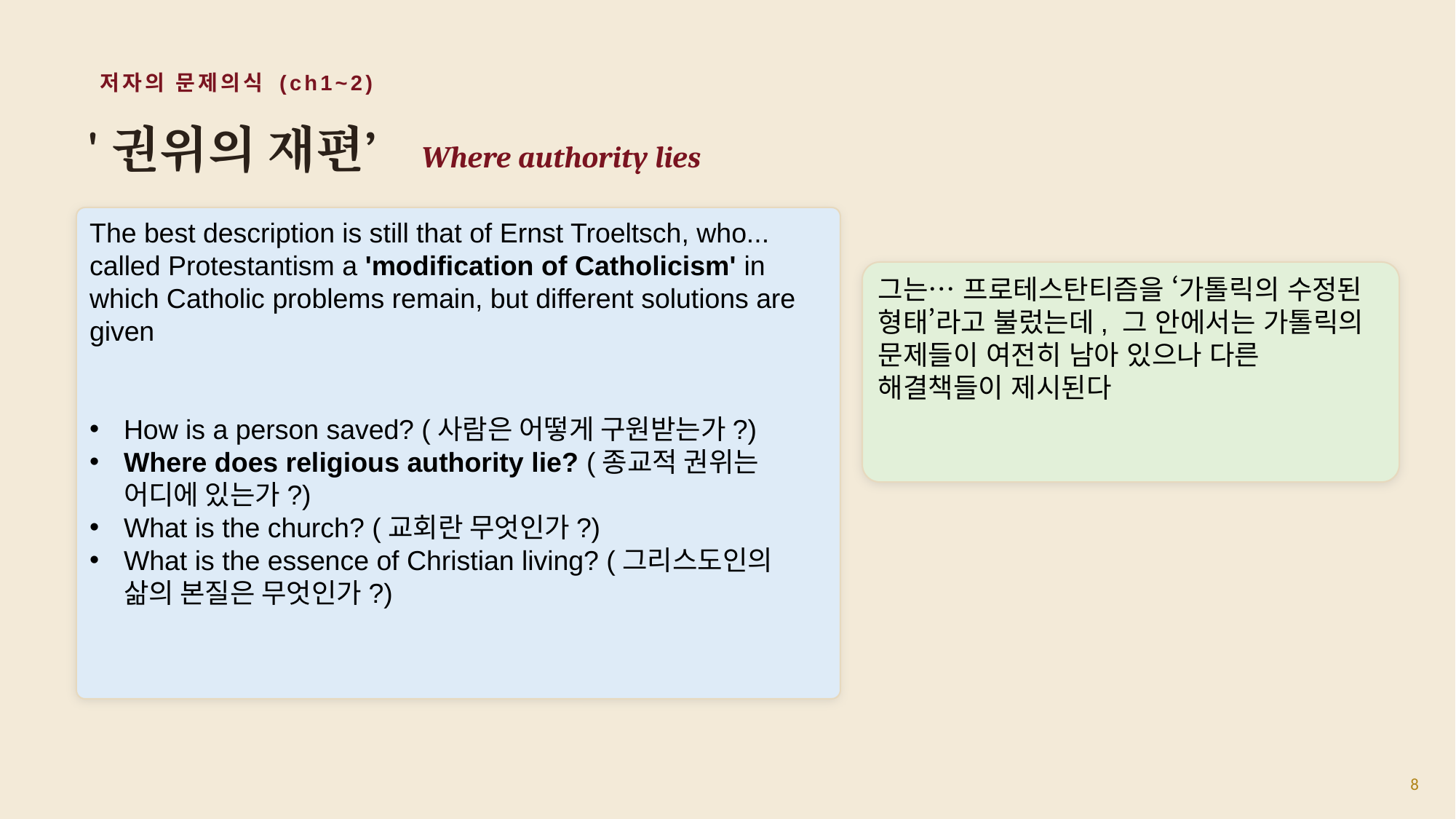

저자의 문제의식 (ch1~2)
'권위의 재편’   Where authority lies
The best description is still that of Ernst Troeltsch, who... called Protestantism a 'modification of Catholicism' in which Catholic problems remain, but different solutions are given

How is a person saved? (사람은 어떻게 구원받는가?)
Where does religious authority lie? (종교적 권위는 어디에 있는가?)
What is the church? (교회란 무엇인가?)
What is the essence of Christian living? (그리스도인의 삶의 본질은 무엇인가?)

그는… 프로테스탄티즘을 ‘가톨릭의 수정된 형태’라고 불렀는데, 그 안에서는 가톨릭의 문제들이 여전히 남아 있으나 다른 해결책들이 제시된다
8